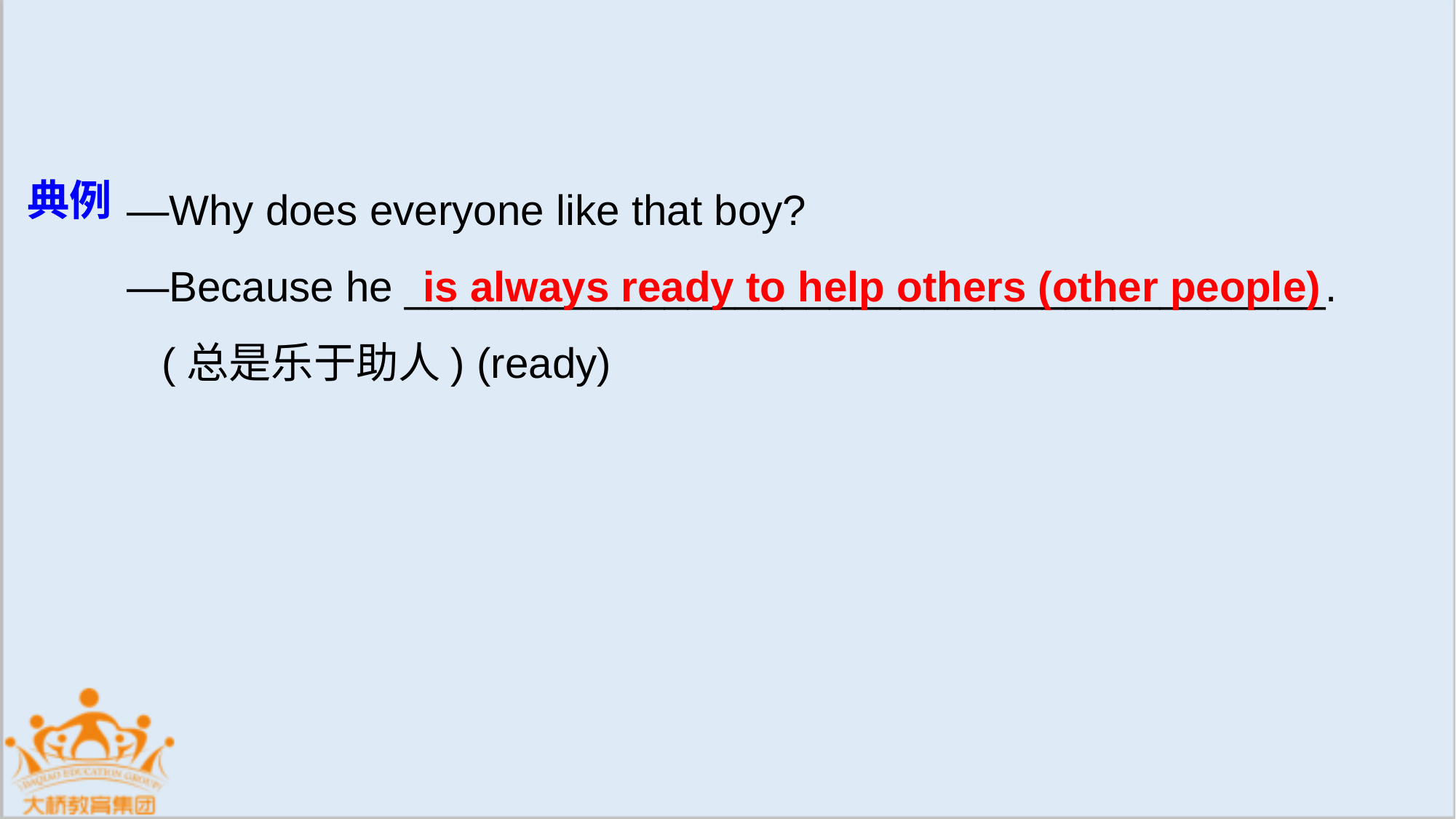

—Why does everyone like that boy?
—Because he _______________________________________.
   (总是乐于助人) (ready)
典例
                      is always ready to help others (other people)